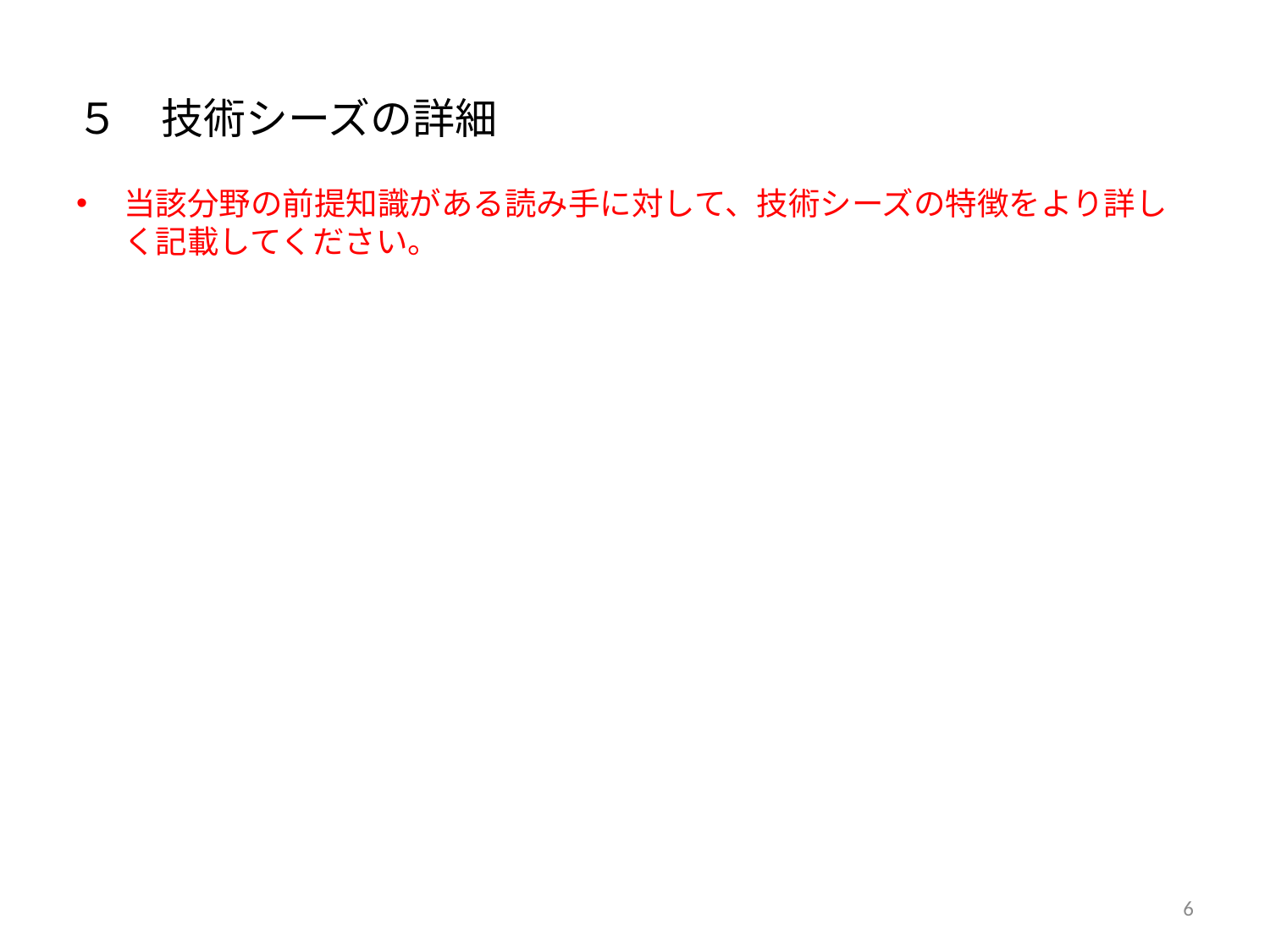

# ５　技術シーズの詳細
当該分野の前提知識がある読み手に対して、技術シーズの特徴をより詳しく記載してください。
6